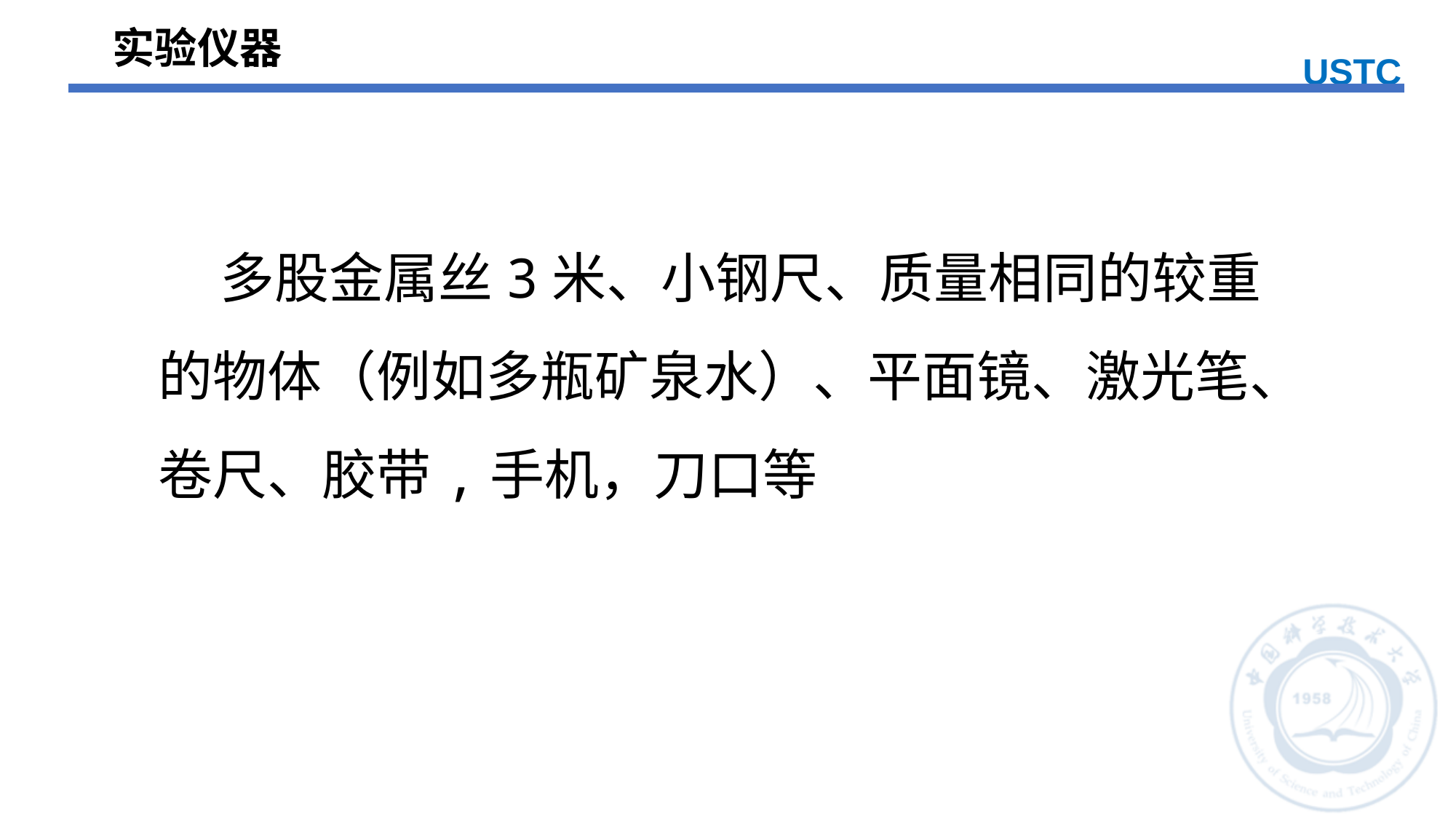

实验仪器
USTC

    多股金属丝3米、小钢尺、质量相同的较重的物体（例如多瓶矿泉水）、平面镜、激光笔、卷尺、胶带,手机，刀口等